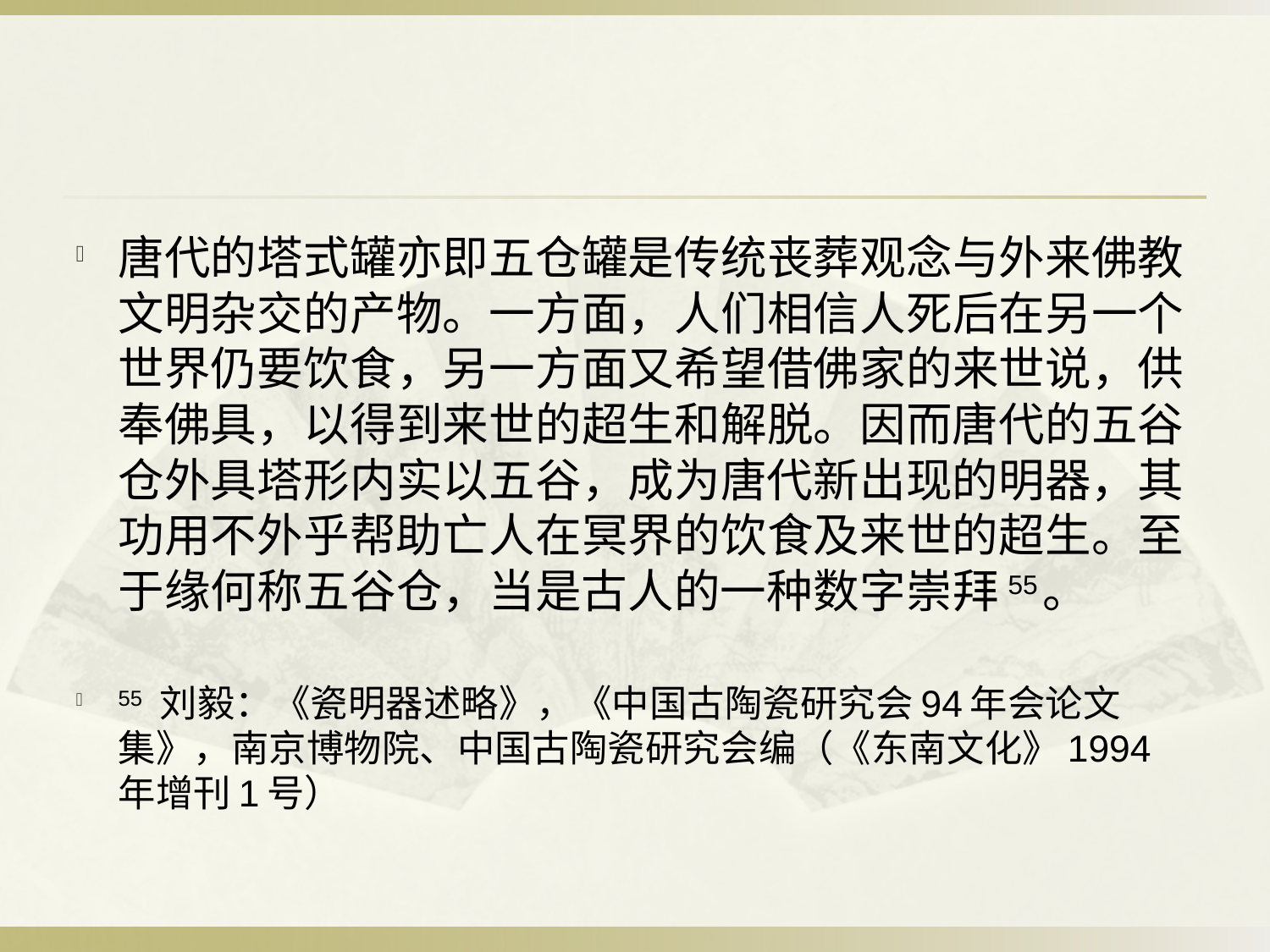

#
唐代的塔式罐亦即五仓罐是传统丧葬观念与外来佛教文明杂交的产物。一方面，人们相信人死后在另一个世界仍要饮食，另一方面又希望借佛家的来世说，供奉佛具，以得到来世的超生和解脱。因而唐代的五谷仓外具塔形内实以五谷，成为唐代新出现的明器，其功用不外乎帮助亡人在冥界的饮食及来世的超生。至于缘何称五谷仓，当是古人的一种数字崇拜55。

55 刘毅：《瓷明器述略》，《中国古陶瓷研究会94年会论文集》，南京博物院、中国古陶瓷研究会编（《东南文化》1994年增刊1号）